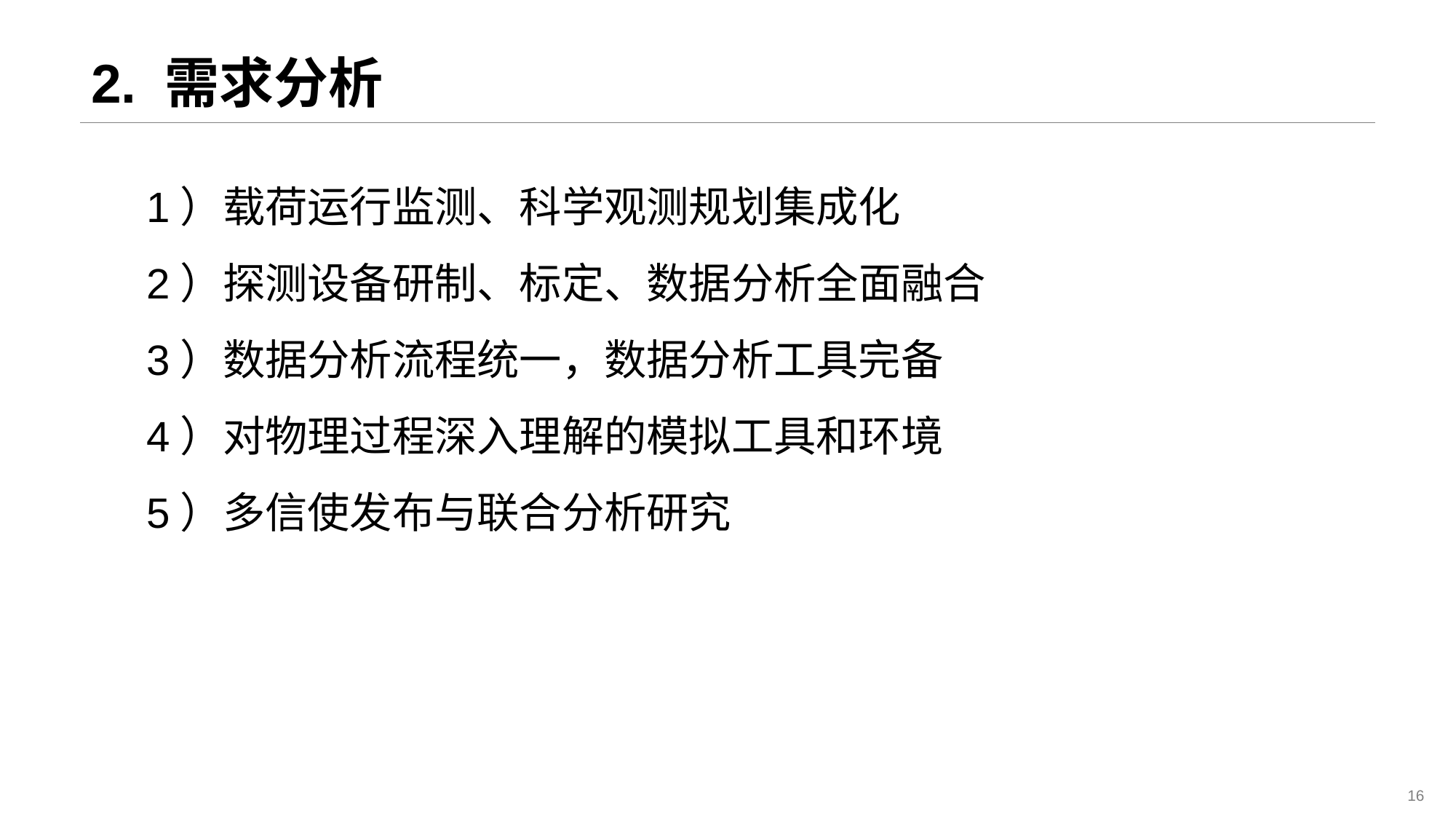

# 2. 需求分析
1）载荷运行监测、科学观测规划集成化
2）探测设备研制、标定、数据分析全面融合
3）数据分析流程统一，数据分析工具完备
4）对物理过程深入理解的模拟工具和环境
5）多信使发布与联合分析研究

16